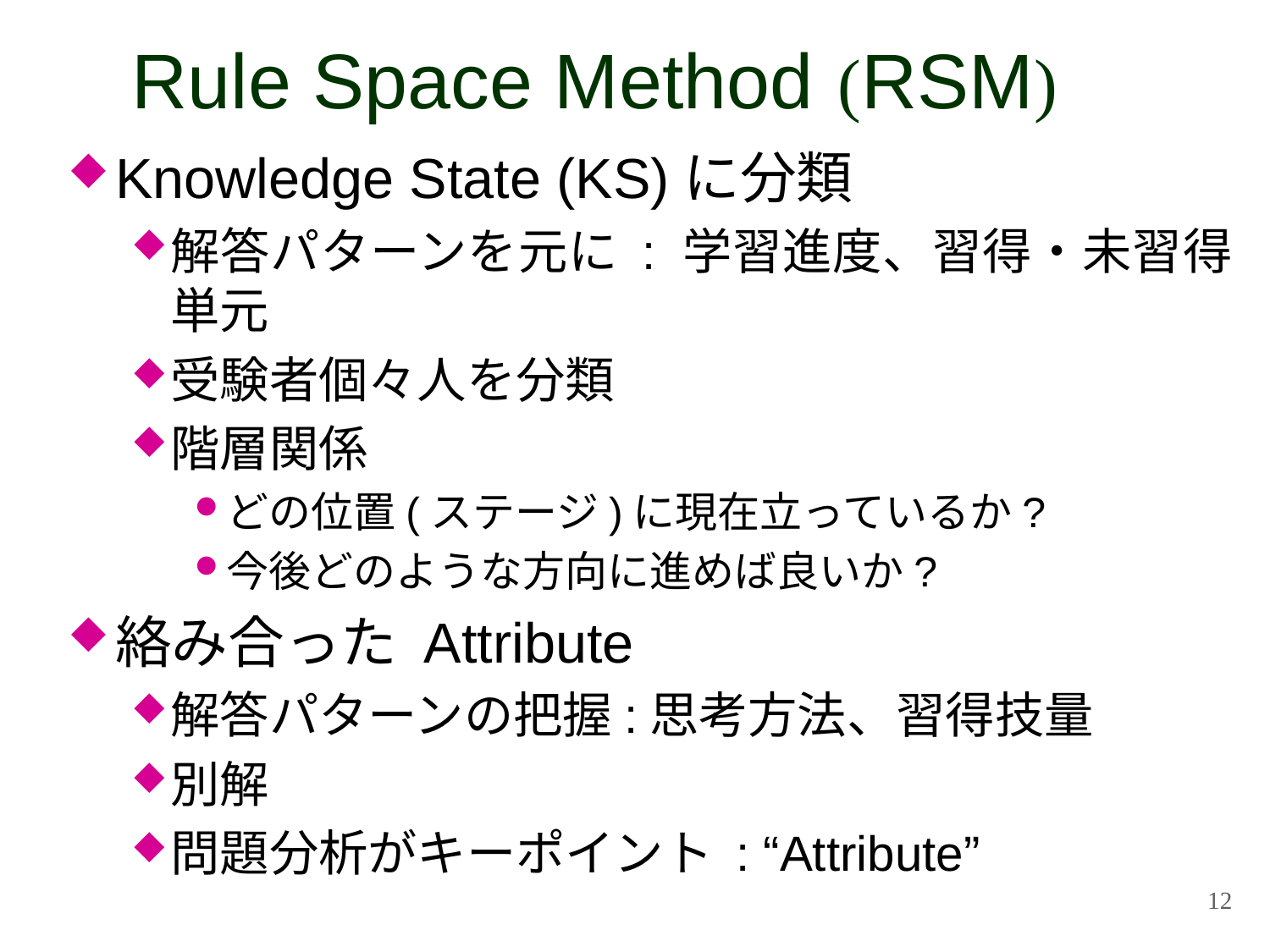

# Rule Space Method (RSM)
Knowledge State (KS)に分類
解答パターンを元に : 学習進度、習得・未習得単元
受験者個々人を分類
階層関係
どの位置(ステージ)に現在立っているか?
今後どのような方向に進めば良いか?
絡み合った Attribute
解答パターンの把握:思考方法、習得技量
別解
問題分析がキーポイント : “Attribute”

12